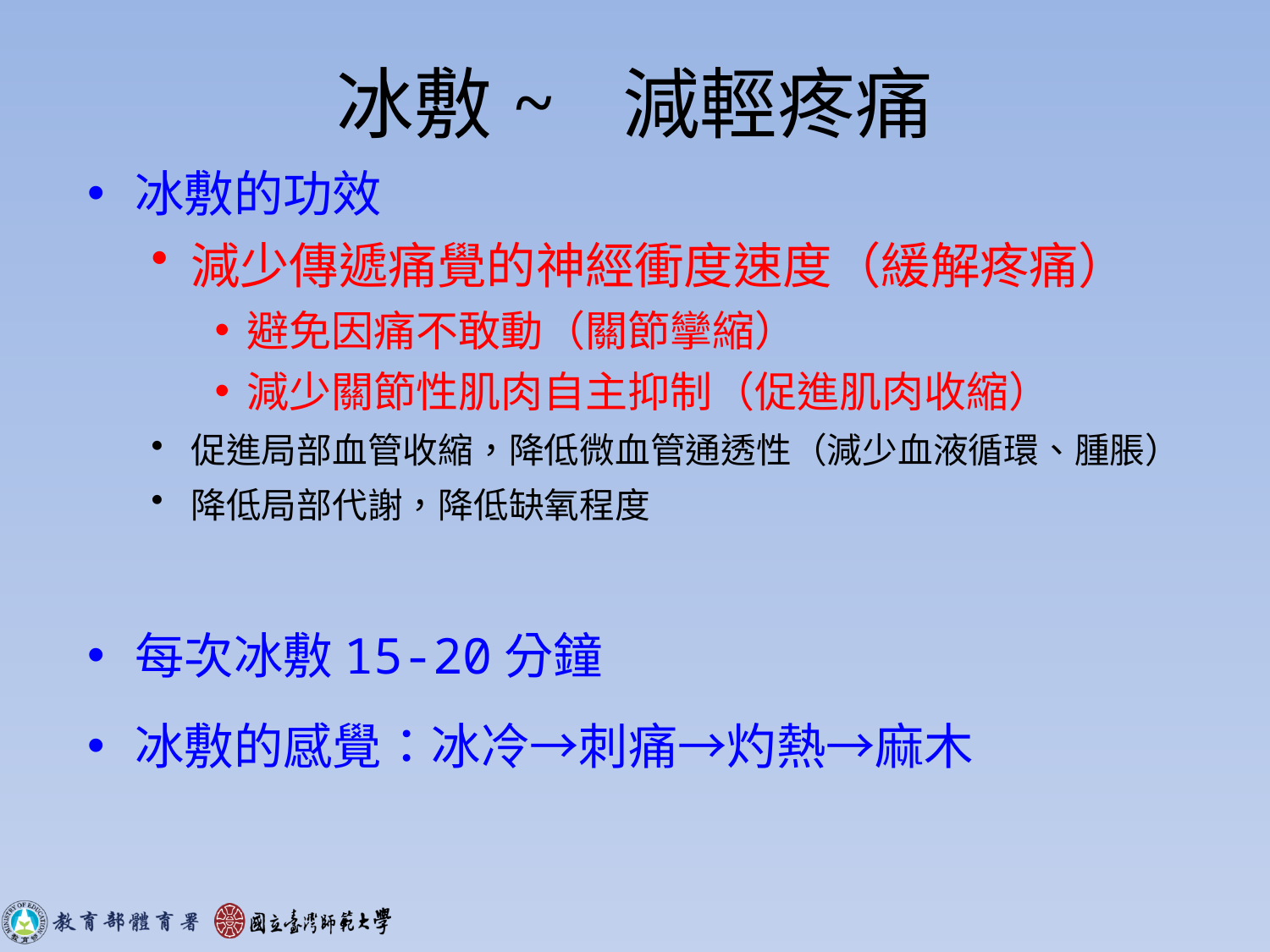

# 冰敷~ 減輕疼痛
冰敷的功效
減少傳遞痛覺的神經衝度速度（緩解疼痛）
避免因痛不敢動（關節攣縮）
減少關節性肌肉自主抑制（促進肌肉收縮）
促進局部血管收縮，降低微血管通透性（減少血液循環、腫脹）
降低局部代謝，降低缺氧程度

每次冰敷15-20分鐘
冰敷的感覺：冰冷→刺痛→灼熱→麻木